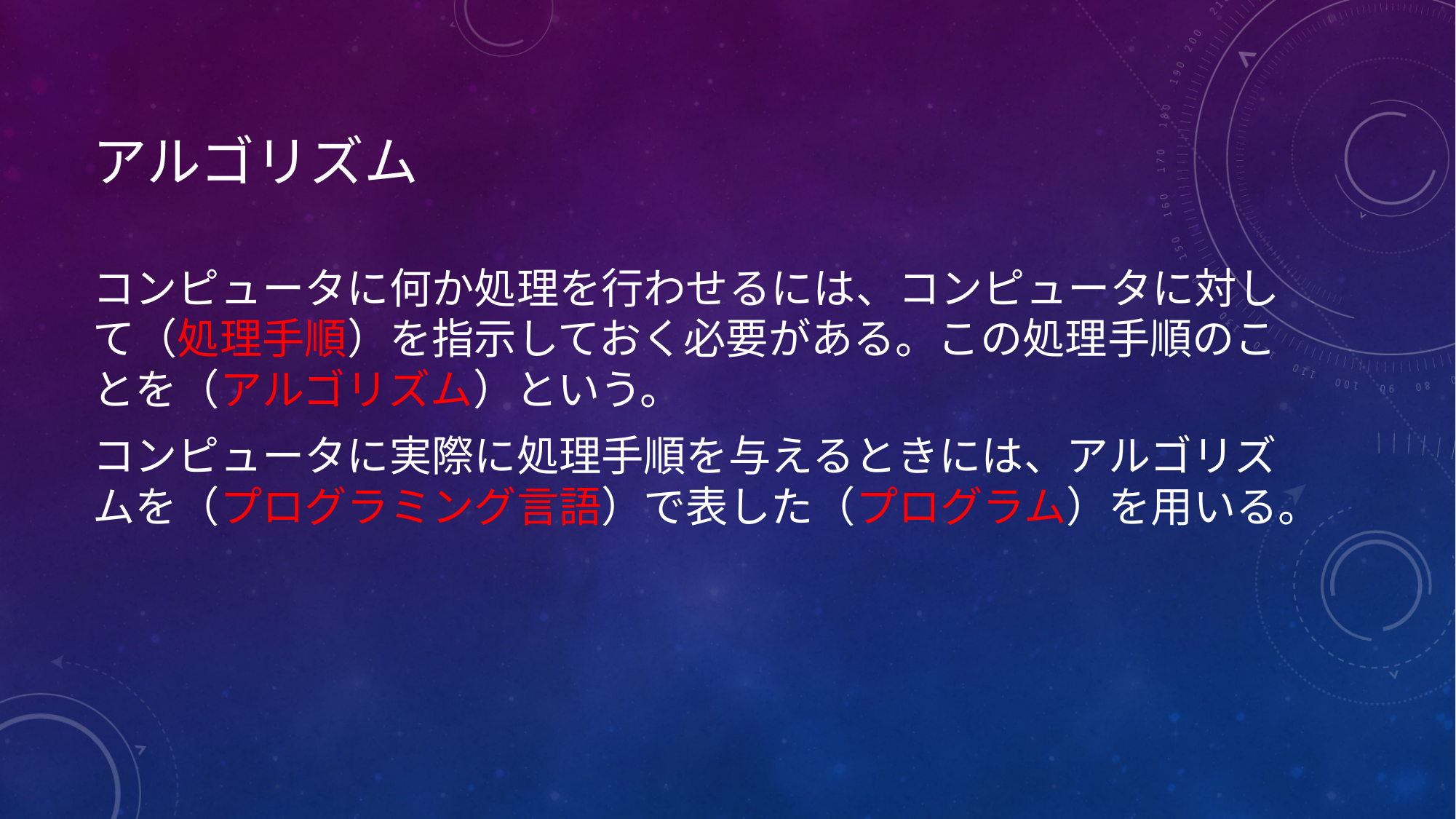

# アルゴリズム
コンピュータに何か処理を行わせるには、コンピュータに対して（処理手順）を指示しておく必要がある。この処理手順のことを（アルゴリズム）という。
コンピュータに実際に処理手順を与えるときには、アルゴリズムを（プログラミング言語）で表した（プログラム）を用いる。